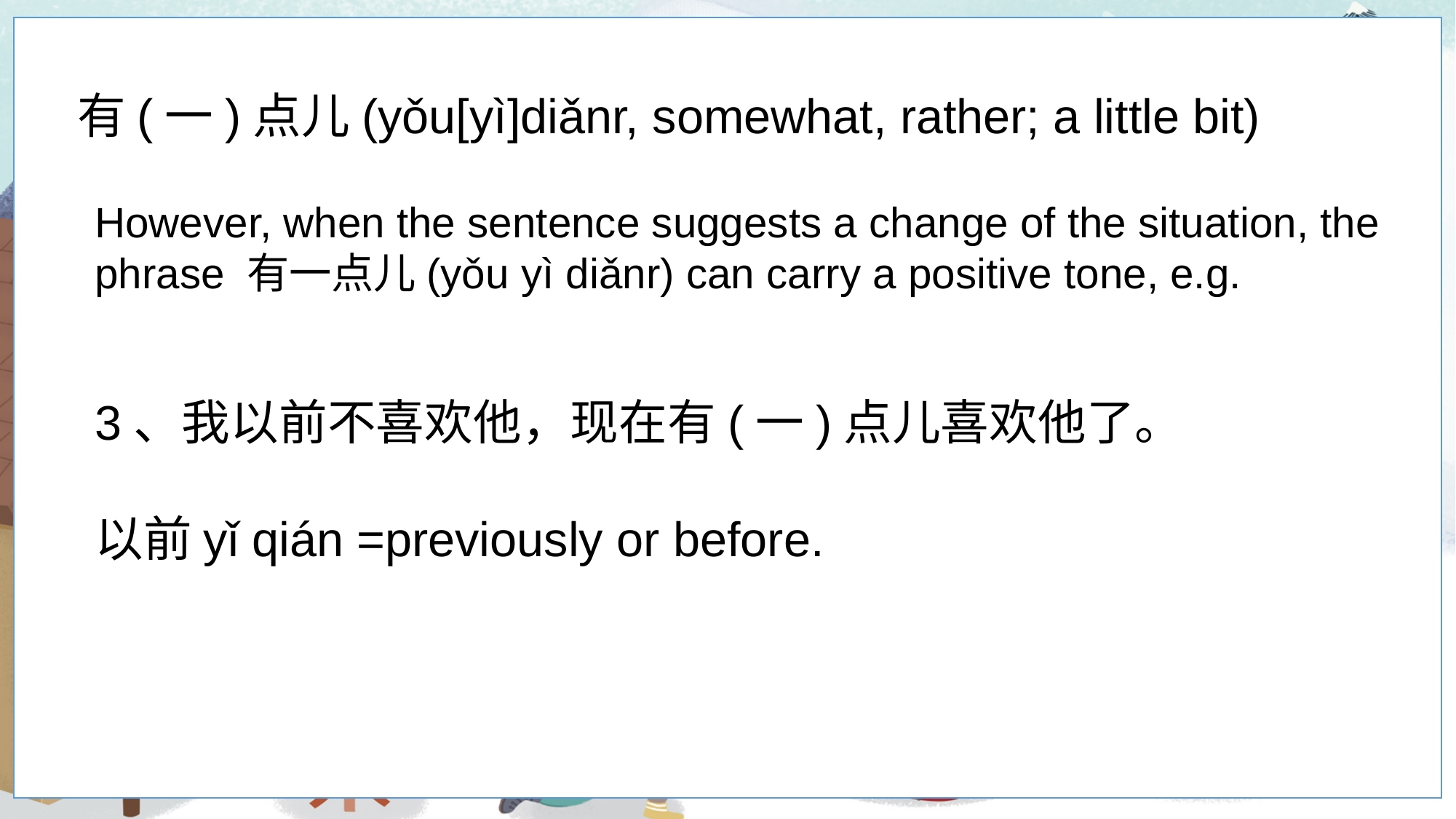

有(一)点儿(yǒu[yì]diǎnr, somewhat, rather; a little bit)
However, when the sentence suggests a change of the situation, the phrase 有一点儿(yǒu yì diǎnr) can carry a positive tone, e.g.
3、我以前不喜欢他，现在有(一)点儿喜欢他了。

以前yǐ qián =previously or before.